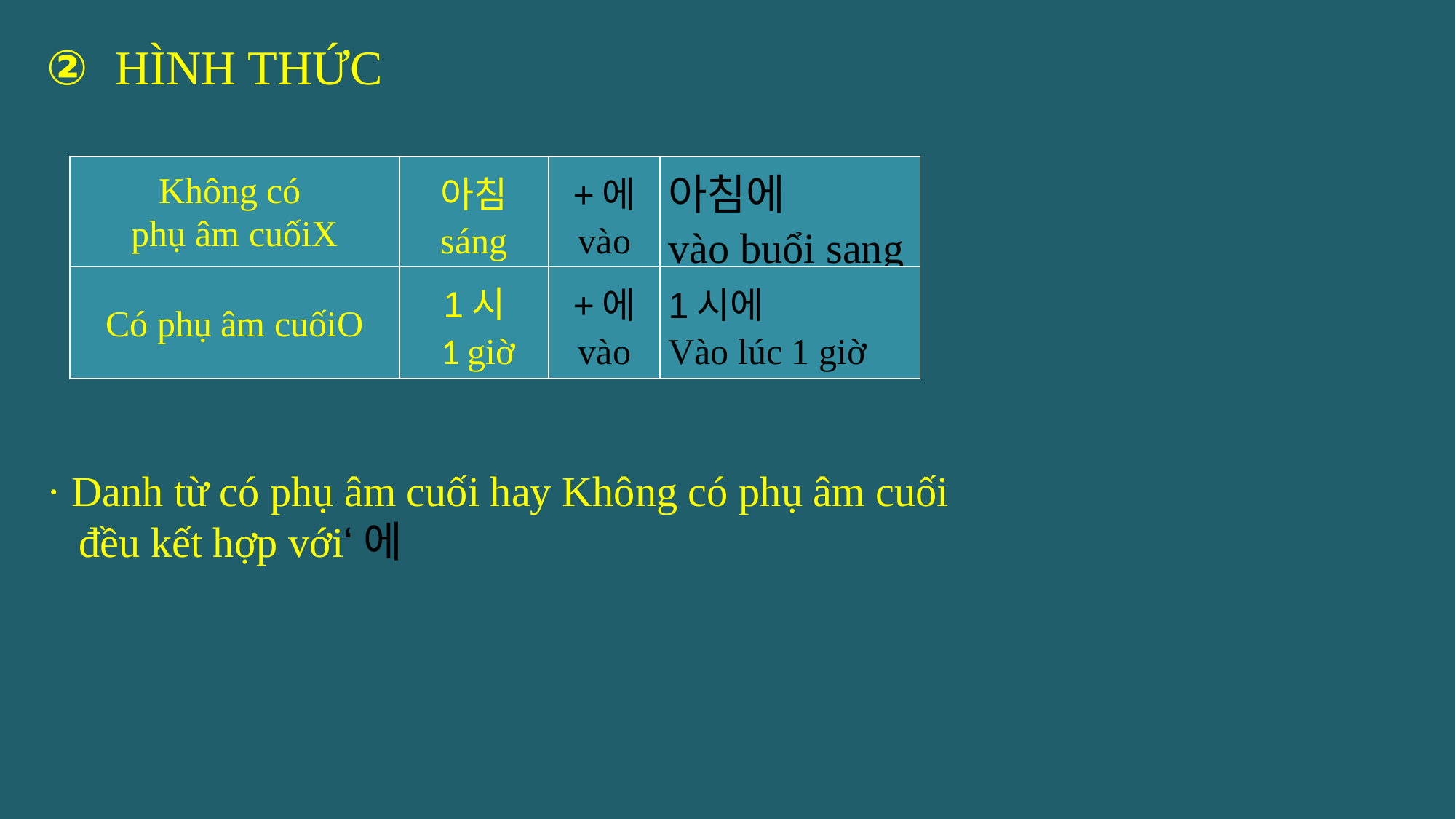

②  HÌNH THỨC

| Không có phụ âm cuốiX | 아침 sáng | +에 vào | 아침에 vào buổi sang |
| --- | --- | --- | --- |
| Có phụ âm cuốiO | 1시 1 giờ | +에 vào | 1시에 Vào lúc 1 giờ |
· Danh từ có phụ âm cuối hay Không có phụ âm cuối
   đều kết hợp với‘에